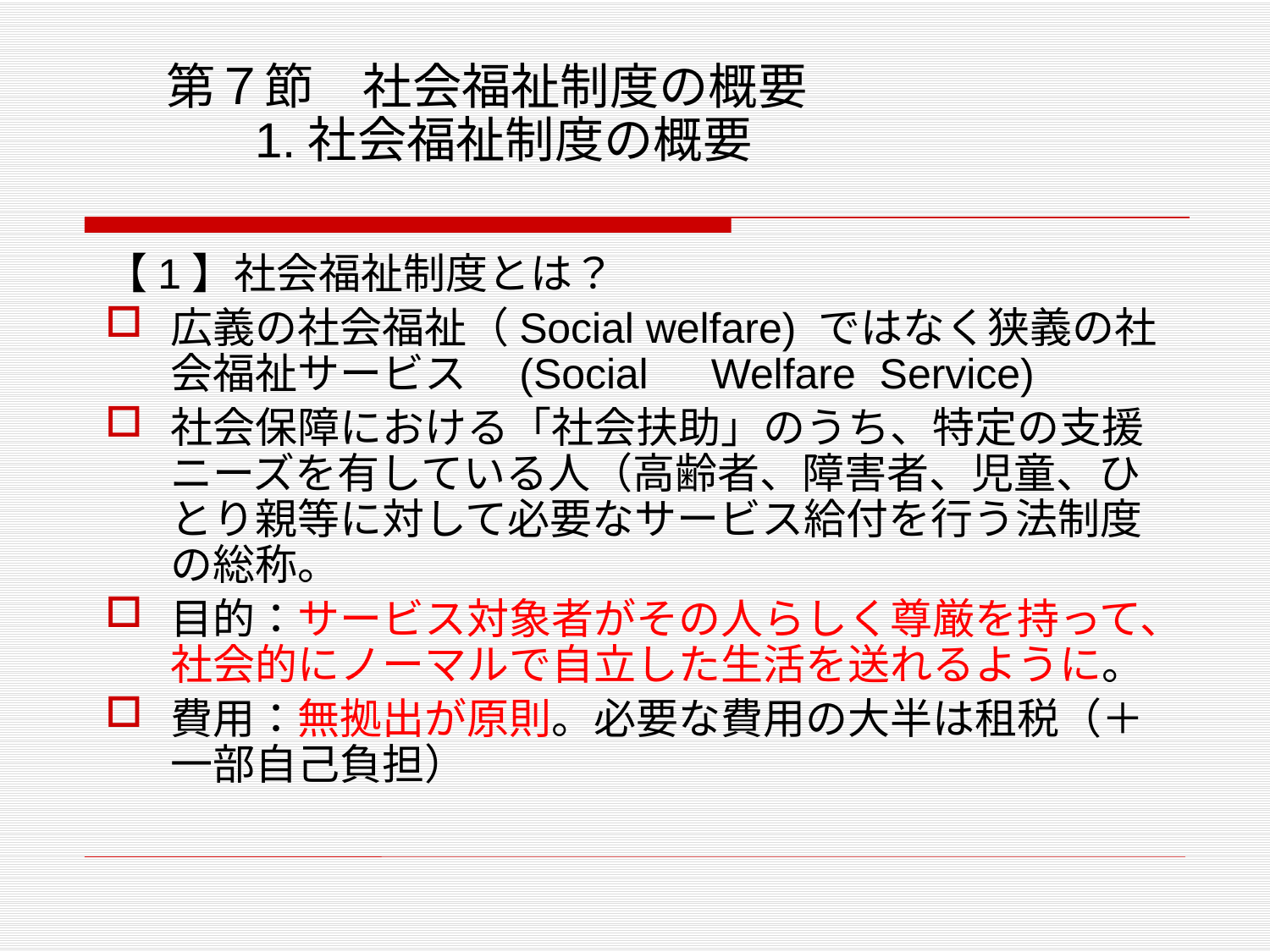

# 第７節　社会福祉制度の概要 1.社会福祉制度の概要
【1】社会福祉制度とは？
広義の社会福祉（Social welfare) ではなく狭義の社会福祉サービス　(Social　Welfare  Service)
社会保障における「社会扶助」のうち、特定の支援ニーズを有している人（高齢者、障害者、児童、ひとり親等に対して必要なサービス給付を行う法制度の総称。
目的：サービス対象者がその人らしく尊厳を持って、社会的にノーマルで自立した生活を送れるように。
費用：無拠出が原則。必要な費用の大半は租税（＋一部自己負担）